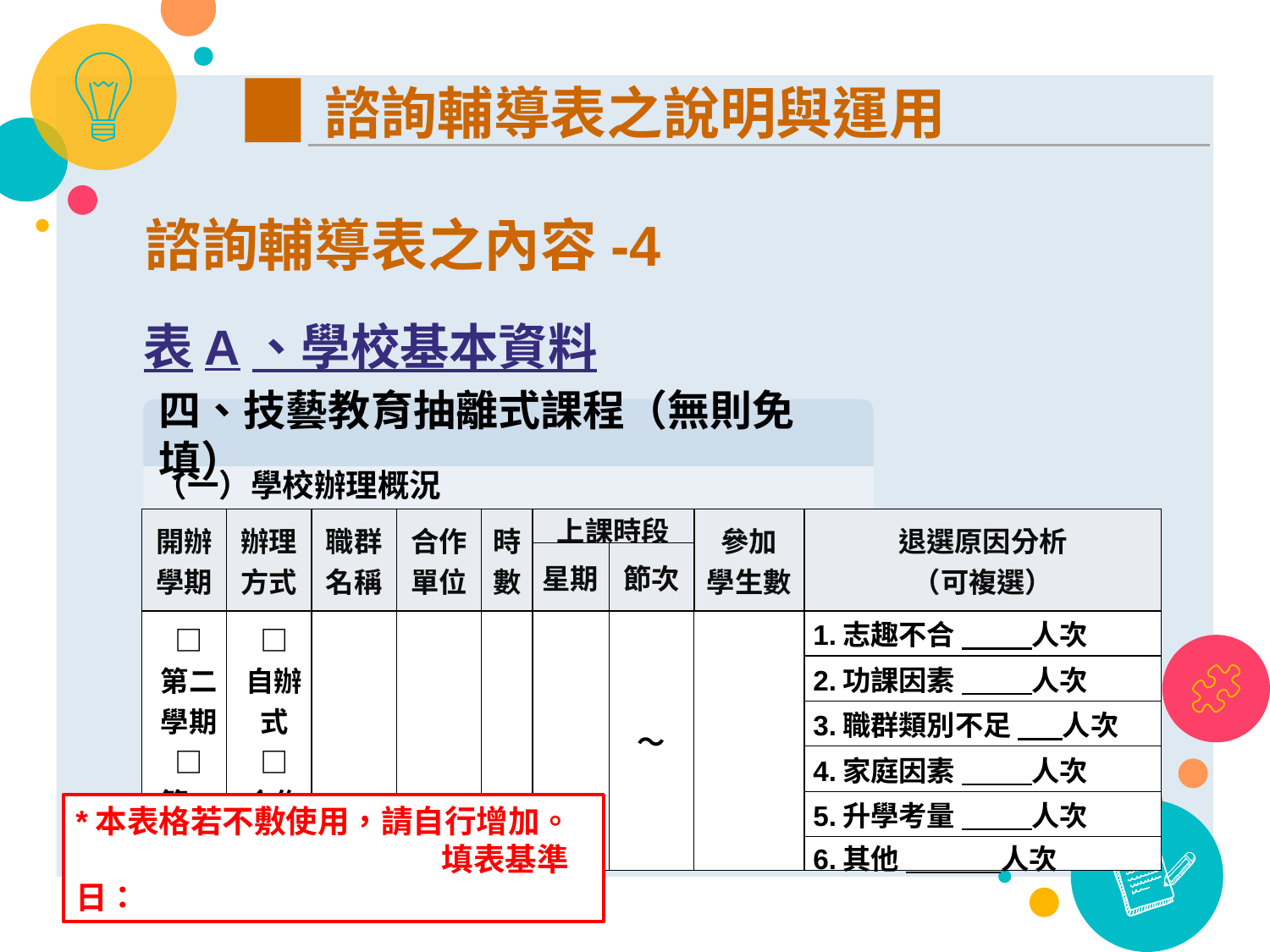

諮詢輔導表之說明與運用

諮詢輔導表之內容-4
表A、學校基本資料
四、技藝教育抽離式課程（無則免填）
（一）學校辦理概況
| 開辦 學期 | 辦理方式 | 職群名稱 | 合作單位 | 時數 | 上課時段 |  | 參加 學生數 | 退選原因分析 （可複選） |
| --- | --- | --- | --- | --- | --- | --- | --- | --- |
|  |  |  |  |  | 星期 | 節次 |  |  |
| □ 第二學期 □ 第一學期 | □ 自辦式 □ 合作式 |  |  |  |  | ～ |  | 1.志趣不合 人次 |
|  |  |  |  |  |  |  |  | 2.功課因素 人次 |
|  |  |  |  |  |  |  |  | 3.職群類別不足 人次 |
|  |  |  |  |  |  |  |  | 4.家庭因素 人次 |
|  |  |  |  |  |  |  |  | 5.升學考量 人次 |
|  |  |  |  |  |  |  |  | 6.其他 人次 |
*本表格若不敷使用，請自行增加。                                                      填表基準日：